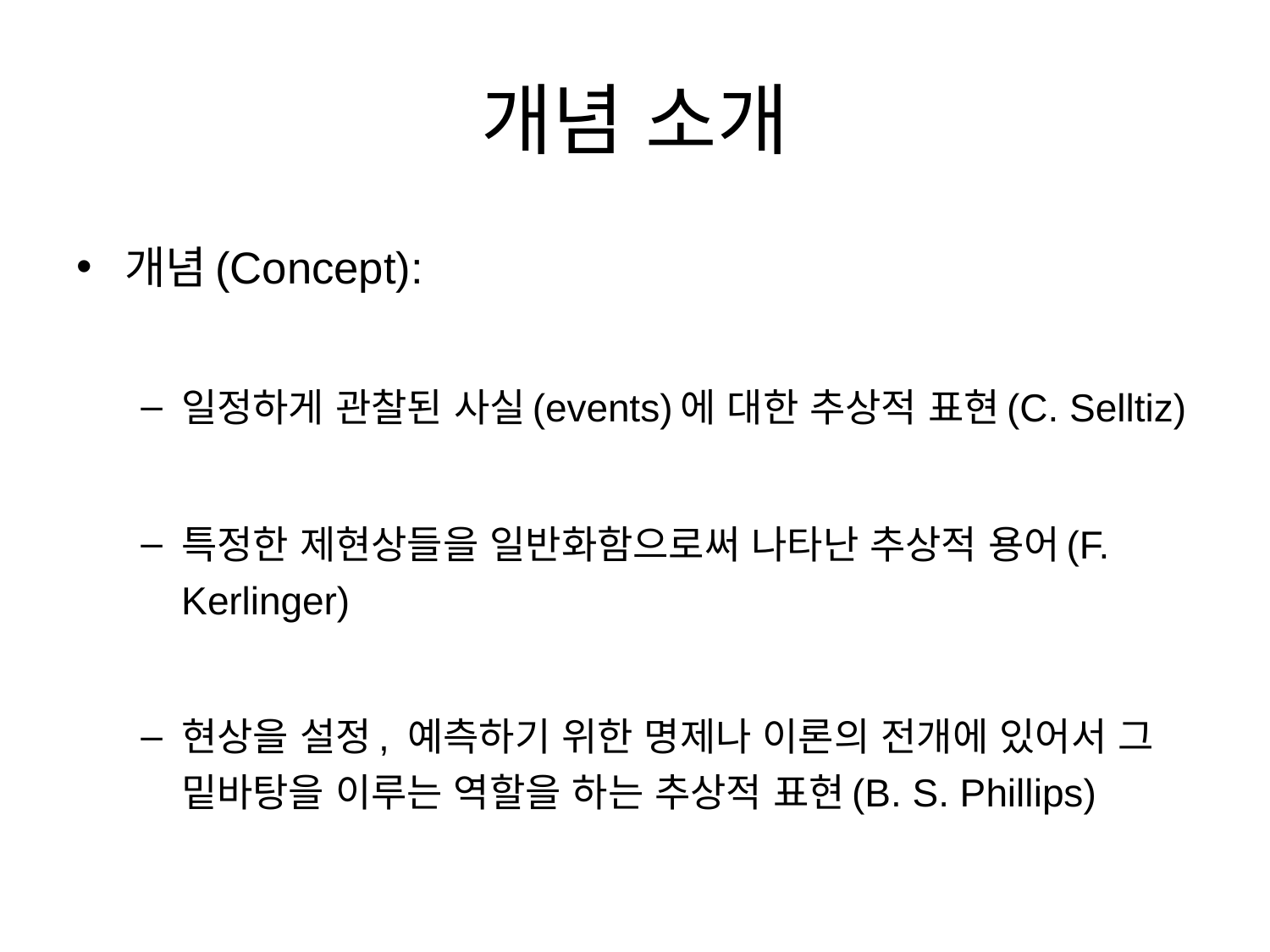

# 개념 소개
개념(Concept):

일정하게 관찰된 사실(events)에 대한 추상적 표현(C. Selltiz)

특정한 제현상들을 일반화함으로써 나타난 추상적 용어(F. Kerlinger)

현상을 설정, 예측하기 위한 명제나 이론의 전개에 있어서 그 밑바탕을 이루는 역할을 하는 추상적 표현(B. S. Phillips)